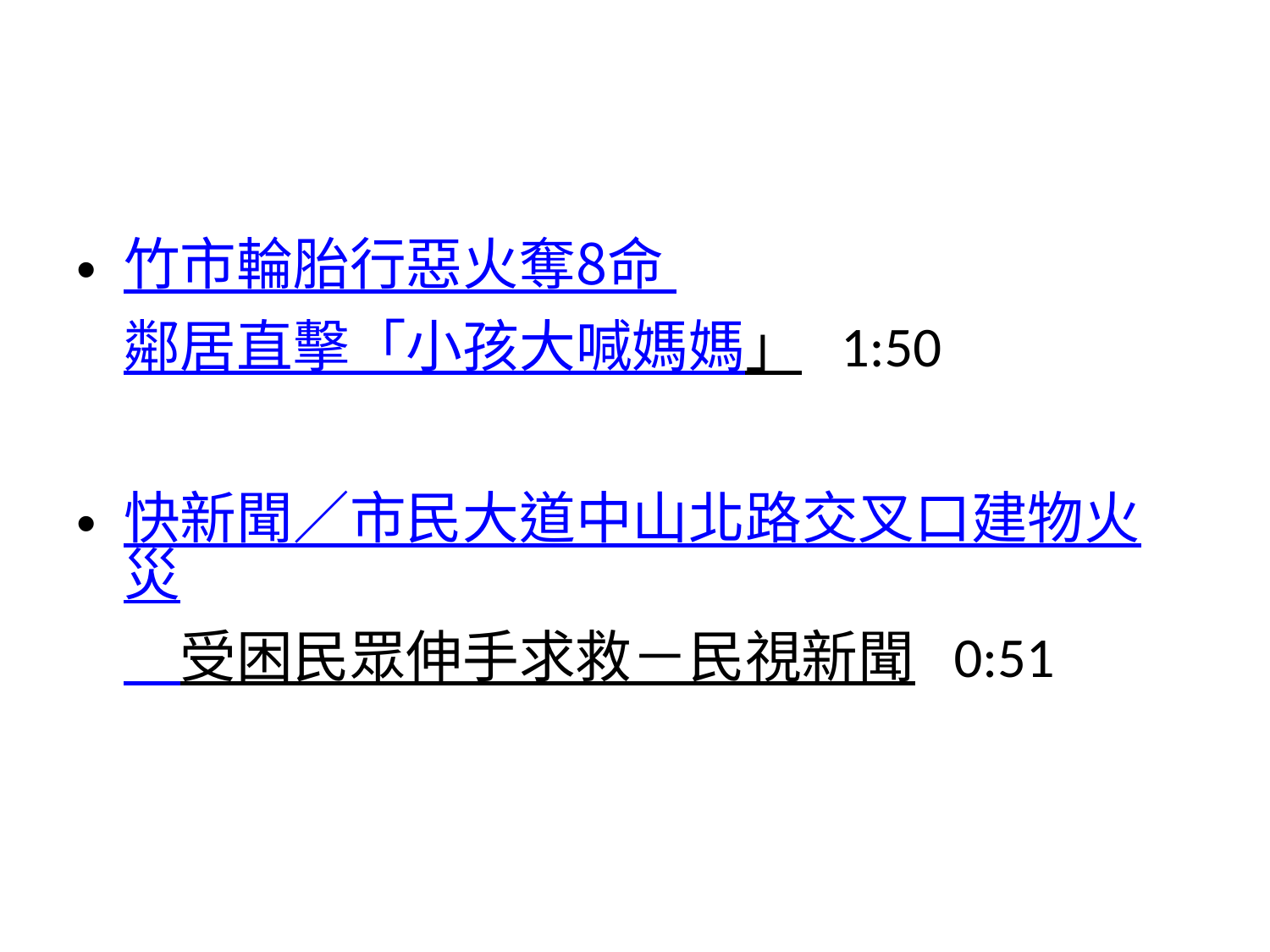

#
竹市輪胎行惡火奪8命 鄰居直擊「小孩大喊媽媽」  1:50

快新聞／市民大道中山北路交叉口建物火災　受困民眾伸手求救－民視新聞  0:51